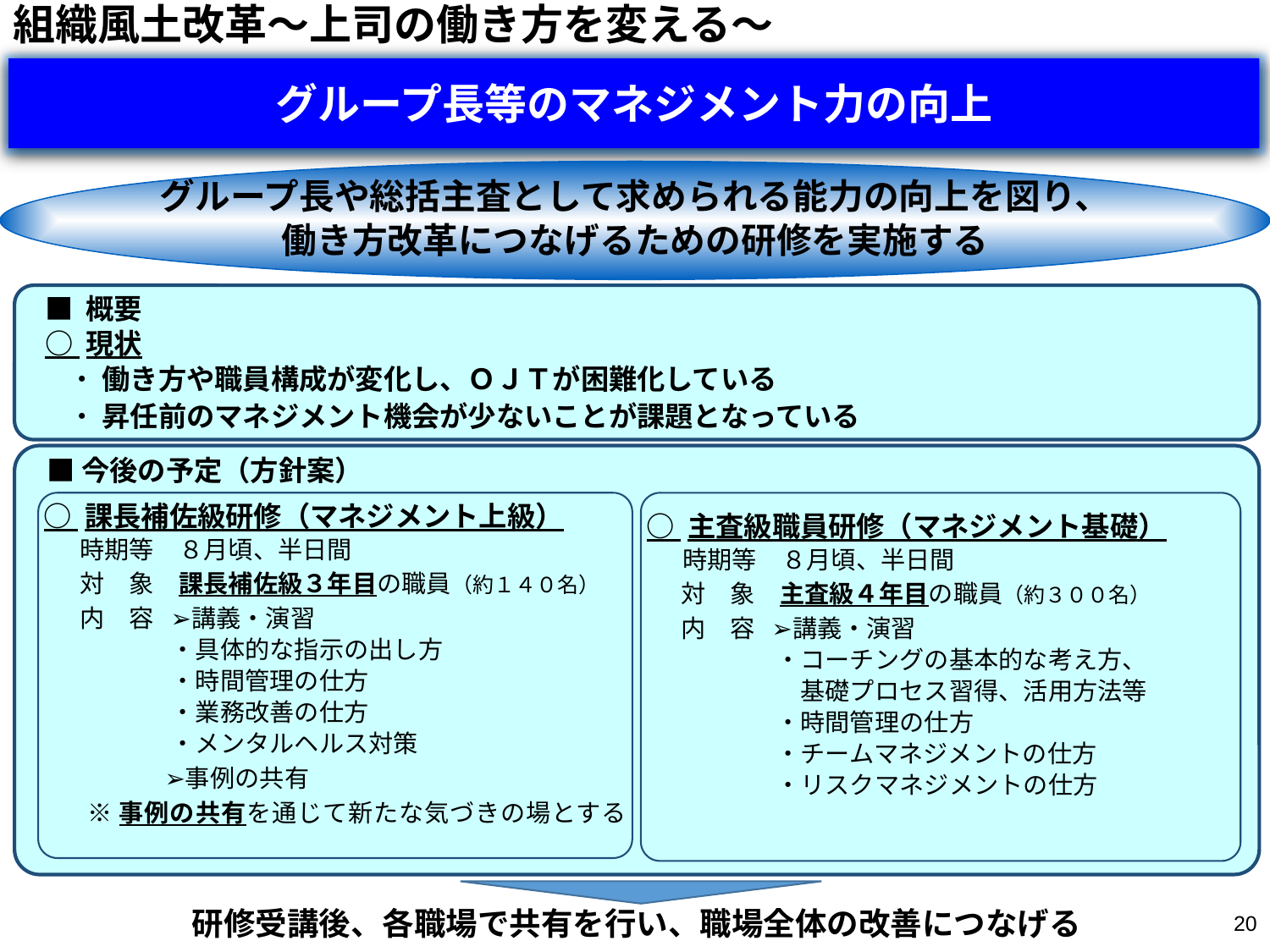

組織風土改革～上司の働き方を変える～
グループ長等のマネジメント力の向上
グループ長や総括主査として求められる能力の向上を図り、
働き方改革につなげるための研修を実施する
■ 概要
○ 現状
　・ 働き方や職員構成が変化し、ＯＪＴが困難化している

　・ 昇任前のマネジメント機会が少ないことが課題となっている
■今後の予定（方針案）

○ 課長補佐級研修（マネジメント上級）
 　時期等　８月頃、半日間
 　対　象　課長補佐級３年目の職員（約１４０名）
 　内　容   ➢講義・演習
 　　　　   ・具体的な指示の出し方
 　　　　   ・時間管理の仕方
 　　　　   ・業務改善の仕方
 　　　　   ・メンタルヘルス対策
　　　　    ➢事例の共有
       ※事例の共有を通じて新たな気づきの場とする

○ 主査級職員研修（マネジメント基礎）
 　時期等　８月頃、半日間
 　対　象　主査級４年目の職員（約３００名）
 　内　容   ➢講義・演習
　　　　　 ・コーチングの基本的な考え方、
　　　　　 　基礎プロセス習得、活用方法等
　　　　　 ・時間管理の仕方
　　　　　 ・チームマネジメントの仕方
　　　　　 ・リスクマネジメントの仕方

20
研修受講後、各職場で共有を行い、職場全体の改善につなげる